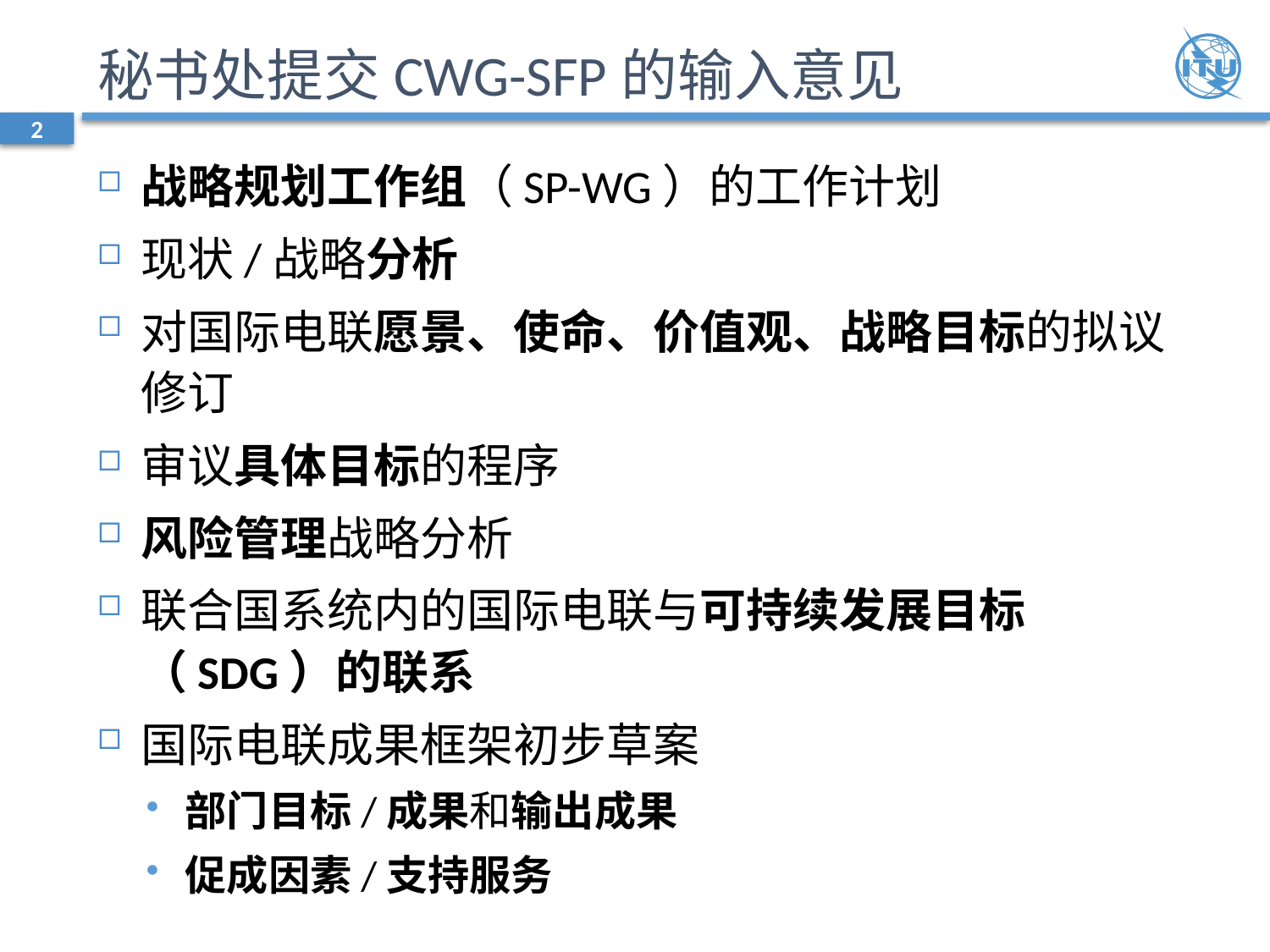

# 秘书处提交CWG-SFP的输入意见
2
战略规划工作组（SP-WG）的工作计划
现状/战略分析
对国际电联愿景、使命、价值观、战略目标的拟议修订
审议具体目标的程序
风险管理战略分析
联合国系统内的国际电联与可持续发展目标（SDG）的联系
国际电联成果框架初步草案
部门目标/成果和输出成果
促成因素/支持服务